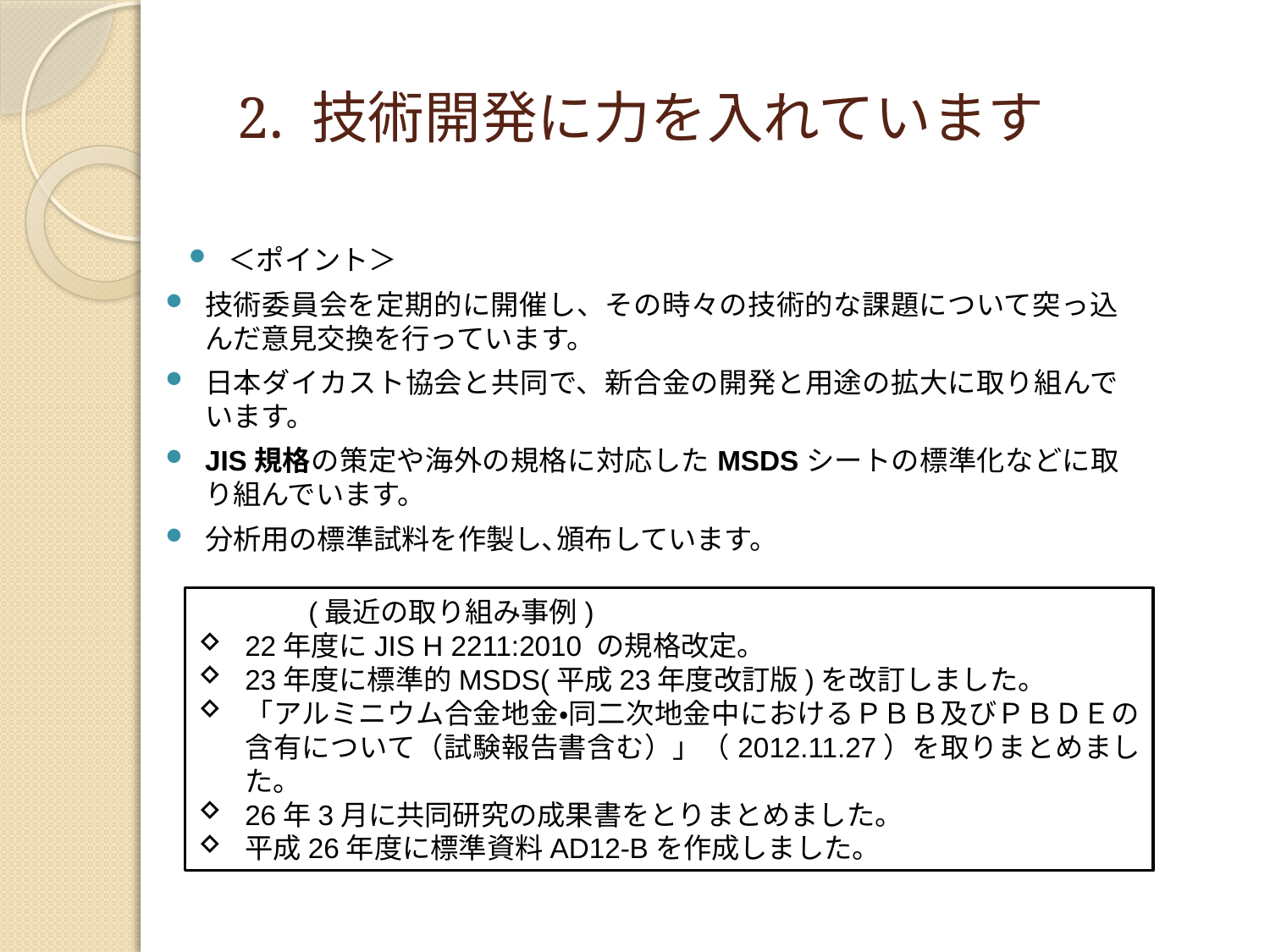

# 2. 技術開発に力を入れています
＜ポイント＞
技術委員会を定期的に開催し、その時々の技術的な課題について突っ込んだ意見交換を行っています。
日本ダイカスト協会と共同で、新合金の開発と用途の拡大に取り組んでいます。
JIS規格の策定や海外の規格に対応したMSDSシートの標準化などに取り組んでいます。
分析用の標準試料を作製し､頒布しています。
(最近の取り組み事例)
22年度にJIS H 2211:2010 の規格改定。
23年度に標準的MSDS(平成23年度改訂版)を改訂しました。
「アルミニウム合金地金・同二次地金中におけるＰＢＢ及びＰＢＤＥの含有について（試験報告書含む）」（2012.11.27）を取りまとめました。
26年3月に共同研究の成果書をとりまとめました。
平成26年度に標準資料AD12-Bを作成しました。